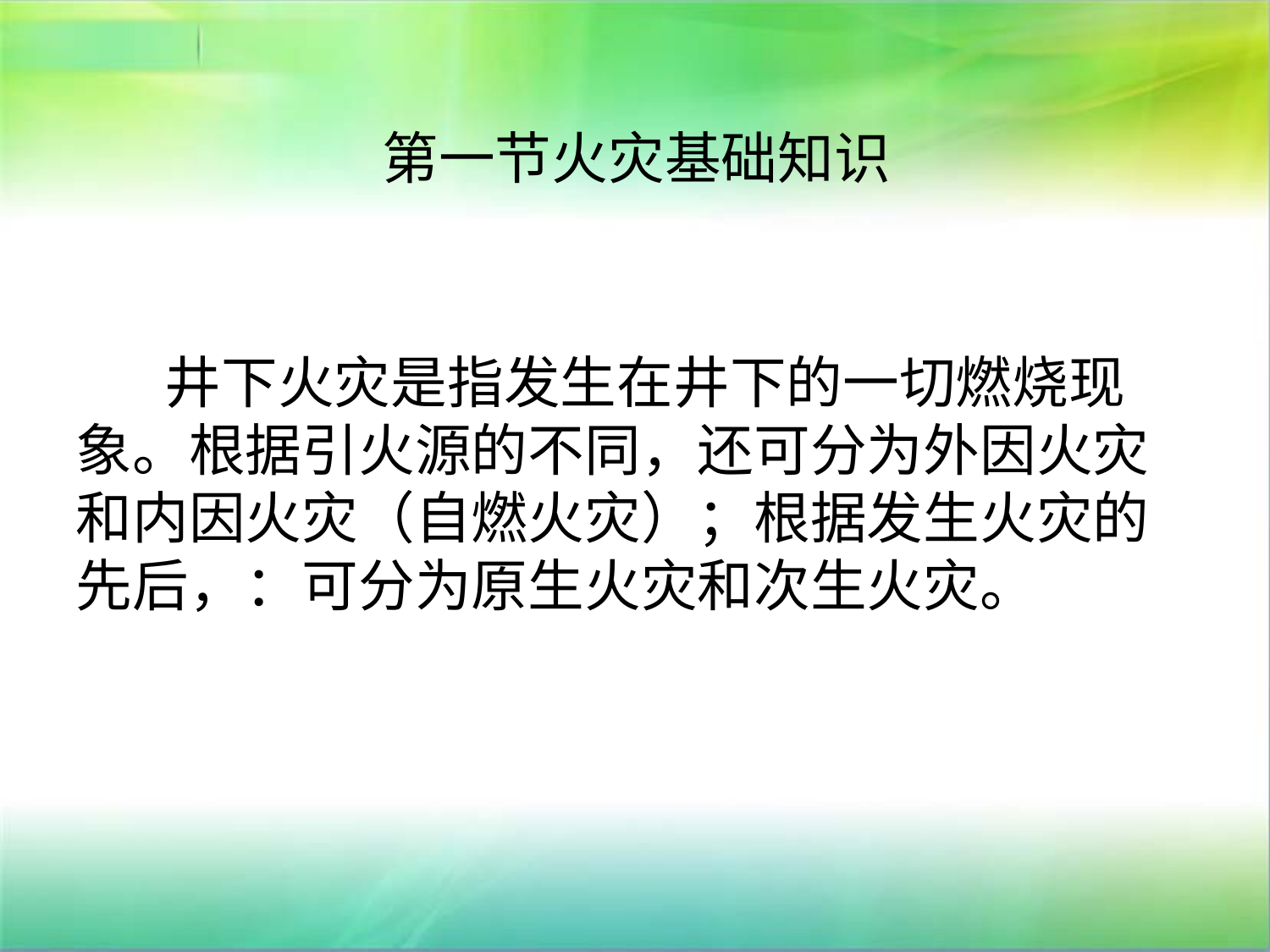

# 第一节火灾基础知识

       井下火灾是指发生在井下的一切燃烧现象。根据引火源的不同，还可分为外因火灾和内因火灾（自燃火灾）；根据发生火灾的先后，：可分为原生火灾和次生火灾。